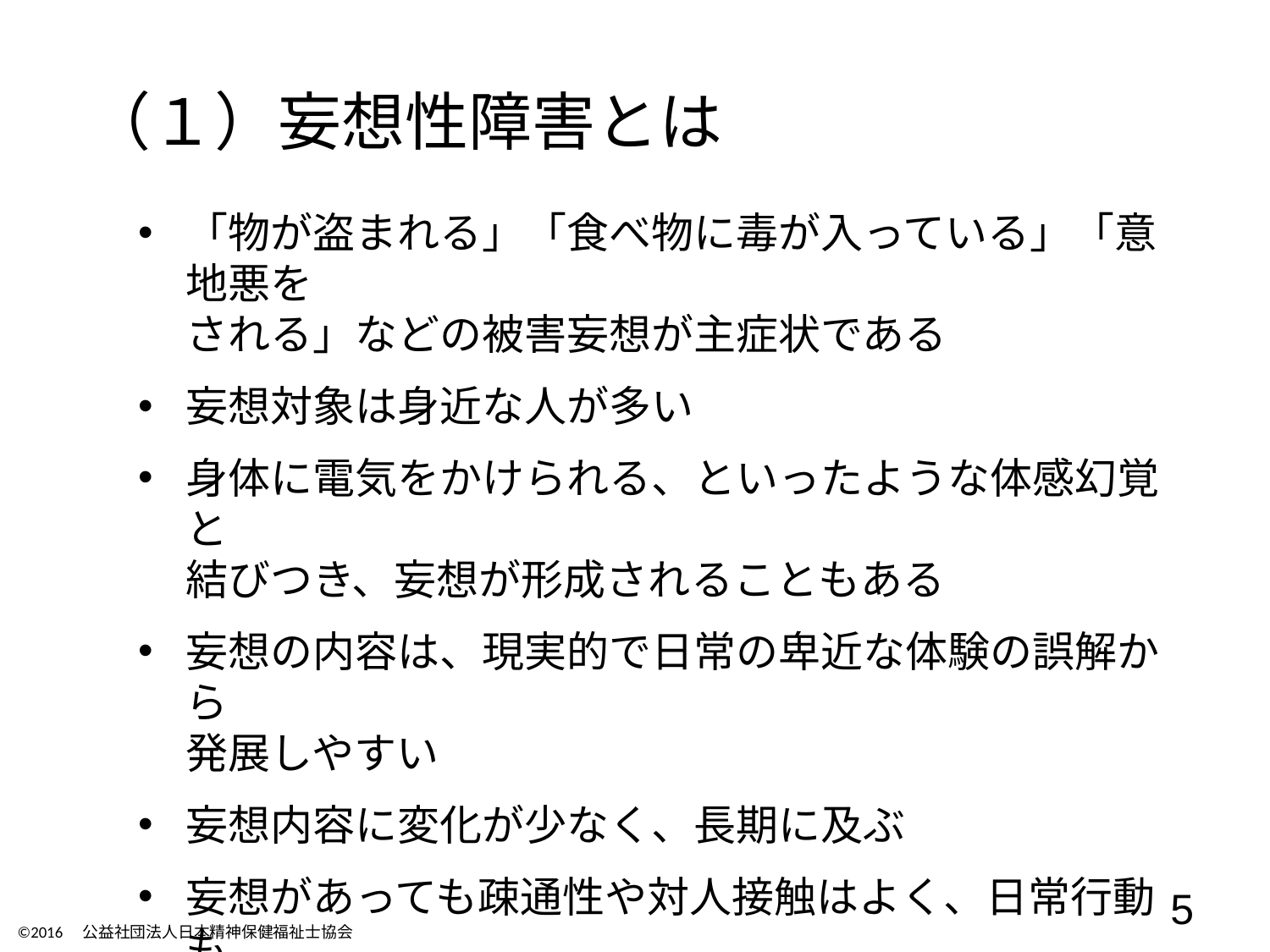

（１）妄想性障害とは
「物が盗まれる」「食べ物に毒が入っている」「意地悪を
される」などの被害妄想が主症状である
妄想対象は身近な人が多い
身体に電気をかけられる、といったような体感幻覚と
結びつき、妄想が形成されることもある
妄想の内容は、現実的で日常の卑近な体験の誤解から
発展しやすい
妄想内容に変化が少なく、長期に及ぶ
妄想があっても疎通性や対人接触はよく、日常行動も
まとまっている
独居の女性に多い
5
©2016　公益社団法人日本精神保健福祉士協会